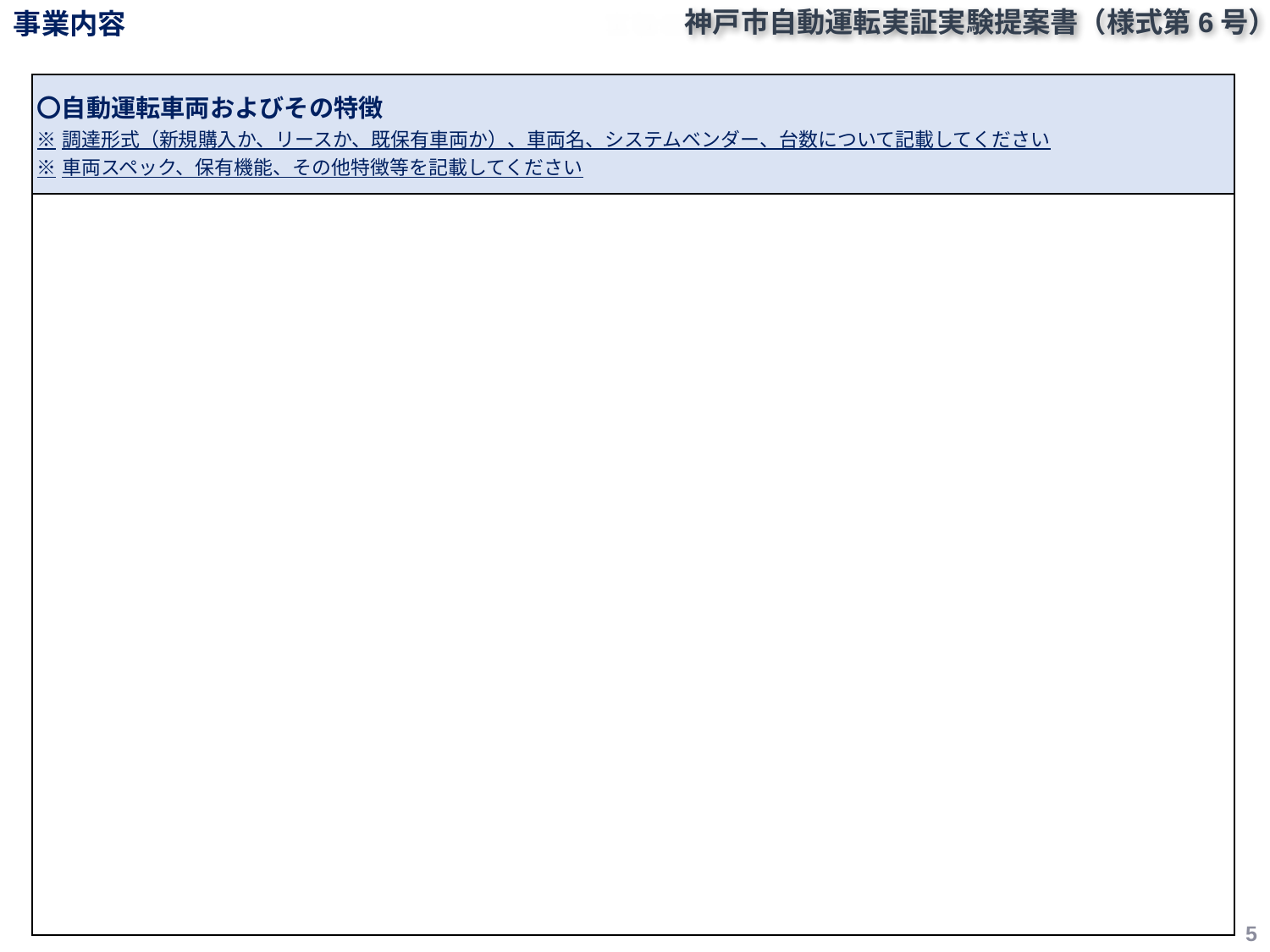

事業内容
| 〇自動運転車両およびその特徴　 ※調達形式（新規購入か、リースか、既保有車両か）、車両名、システムベンダー、台数について記載してください ※車両スペック、保有機能、その他特徴等を記載してください |
| --- |
|  |
5